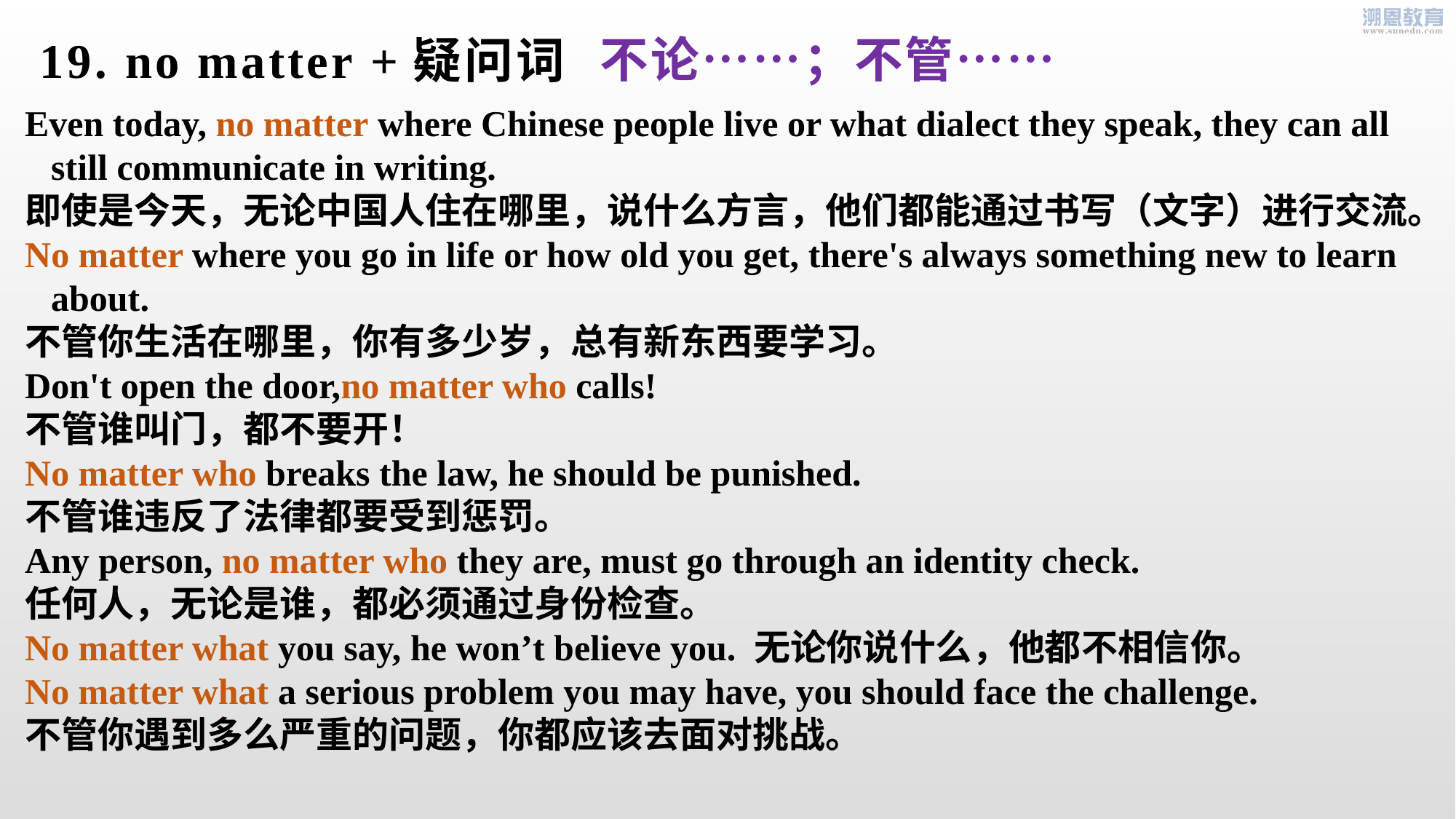

不论……；不管……
19. no matter +疑问词
Even today, no matter where Chinese people live or what dialect they speak, they can all still communicate in writing.
即使是今天，无论中国人住在哪里，说什么方言，他们都能通过书写（文字）进行交流。
No matter where you go in life or how old you get, there's always something new to learn about.
不管你生活在哪里，你有多少岁，总有新东西要学习。
Don't open the door,no matter who calls!
不管谁叫门，都不要开！
No matter who breaks the law, he should be punished.
不管谁违反了法律都要受到惩罚。
Any person, no matter who they are, must go through an identity check.
任何人，无论是谁，都必须通过身份检查。
No matter what you say, he won’t believe you. 无论你说什么，他都不相信你。
No matter what a serious problem you may have, you should face the challenge.
不管你遇到多么严重的问题，你都应该去面对挑战。